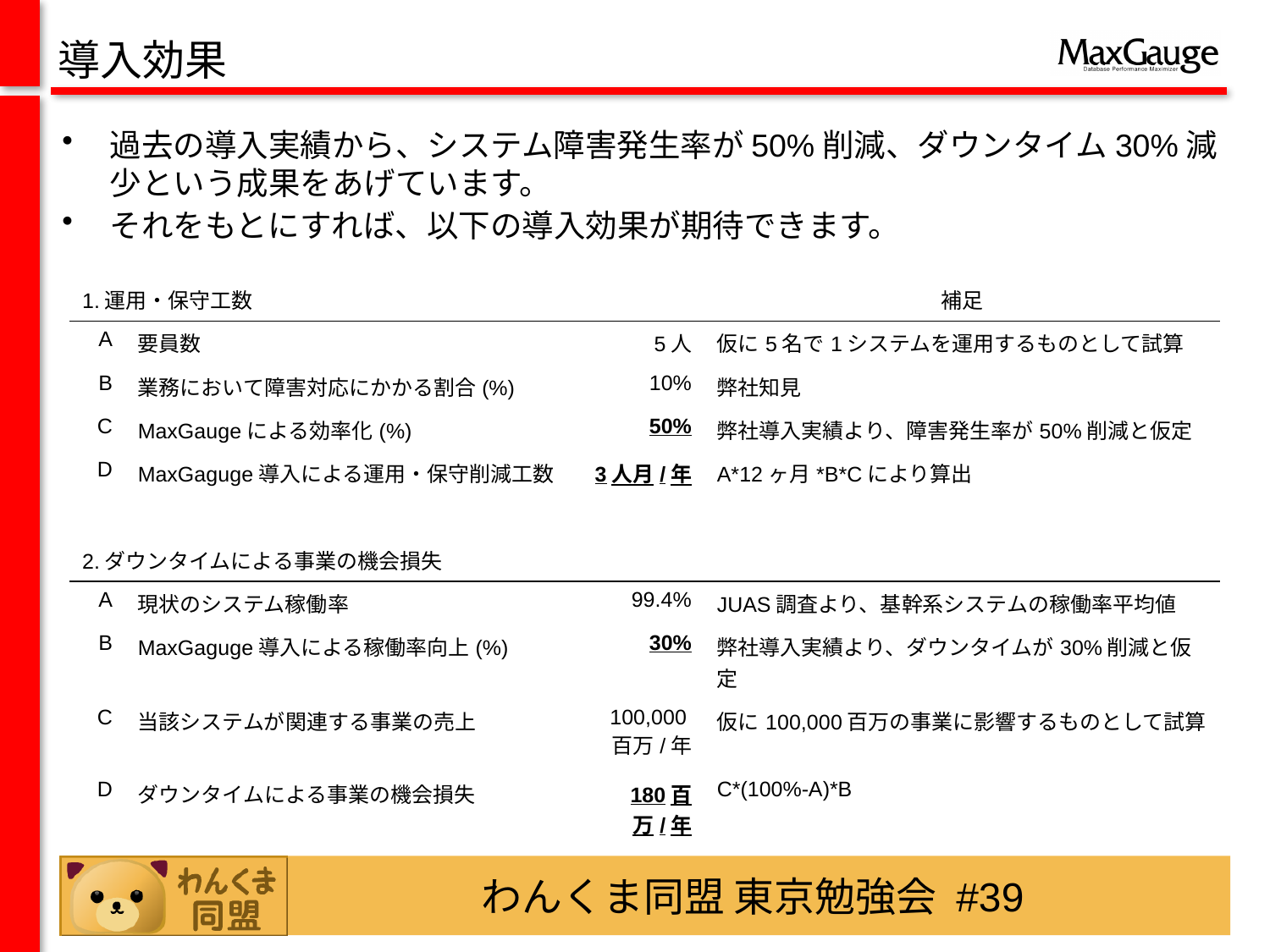

導入効果
過去の導入実績から、システム障害発生率が50%削減、ダウンタイム30%減少という成果をあげています。
それをもとにすれば、以下の導入効果が期待できます。
| 1.運用・保守工数 |  |  | 補足 |
| --- | --- | --- | --- |
| A | 要員数 | 5人 | 仮に5名で1システムを運用するものとして試算 |
| B | 業務において障害対応にかかる割合(%) | 10% | 弊社知見 |
| C | MaxGaugeによる効率化(%) | 50% | 弊社導入実績より、障害発生率が50%削減と仮定 |
| D | MaxGaguge導入による運用・保守削減工数 | 3人月/年 | A\*12ヶ月\*B\*Cにより算出 |
|  |  |  |  |
| 2.ダウンタイムによる事業の機会損失 |  |  |  |
| A | 現状のシステム稼働率 | 99.4% | JUAS調査より、基幹系システムの稼働率平均値 |
| B | MaxGaguge導入による稼働率向上(%) | 30% | 弊社導入実績より、ダウンタイムが30%削減と仮定 |
| C | 当該システムが関連する事業の売上 | 100,000百万/年 | 仮に100,000百万の事業に影響するものとして試算 |
| D | ダウンタイムによる事業の機会損失 | 180百万/年 | C\*(100%-A)\*B |